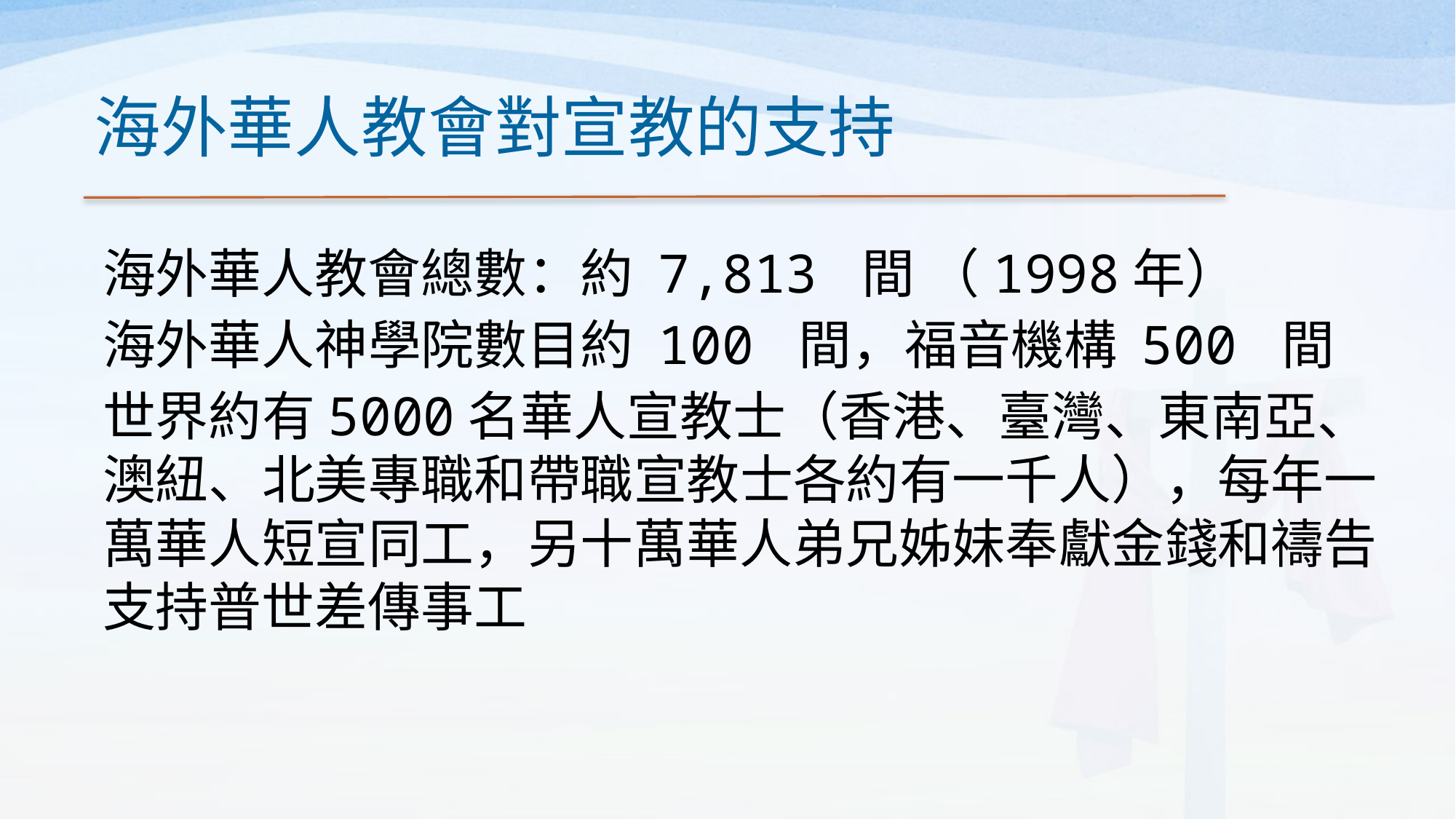

海外華人教會對宣教的支持

海外華人教會總數：約 7,813 間 （1998年）
海外華人神學院數目約 100 間，福音機構 500 間
世界約有5000名華人宣教士（香港、臺灣、東南亞、澳紐、北美專職和帶職宣教士各約有一千人），每年一萬華人短宣同工，另十萬華人弟兄姊妹奉獻金錢和禱告支持普世差傳事工